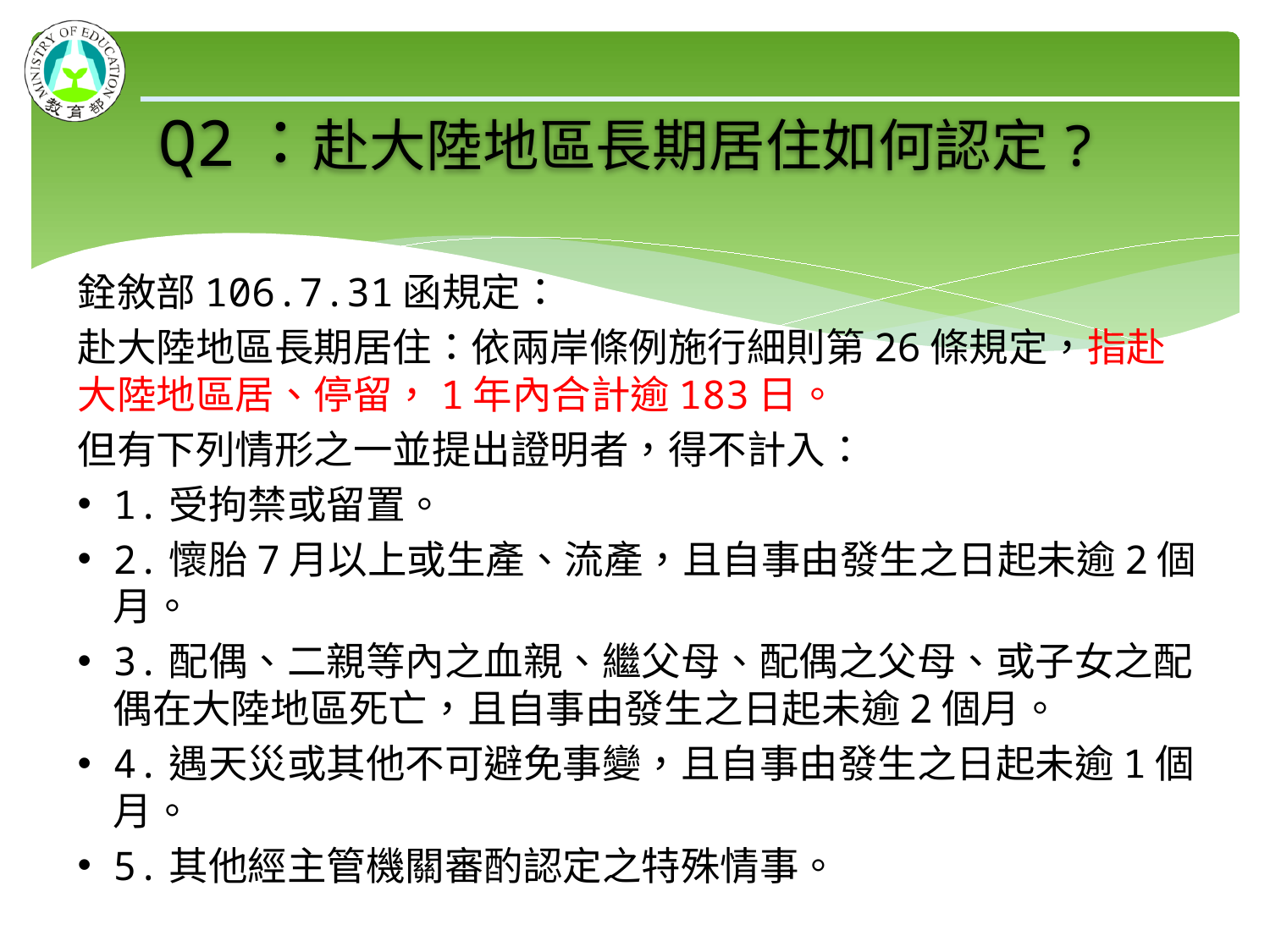

# Q2：赴大陸地區長期居住如何認定?
銓敘部106.7.31函規定：
赴大陸地區長期居住：依兩岸條例施行細則第26條規定，指赴大陸地區居、停留，1年內合計逾183日。
但有下列情形之一並提出證明者，得不計入：
1.受拘禁或留置。
2.懷胎7月以上或生產、流產，且自事由發生之日起未逾2個月。
3.配偶、二親等內之血親、繼父母、配偶之父母、或子女之配偶在大陸地區死亡，且自事由發生之日起未逾2個月。
4.遇天災或其他不可避免事變，且自事由發生之日起未逾1個月。
5.其他經主管機關審酌認定之特殊情事。